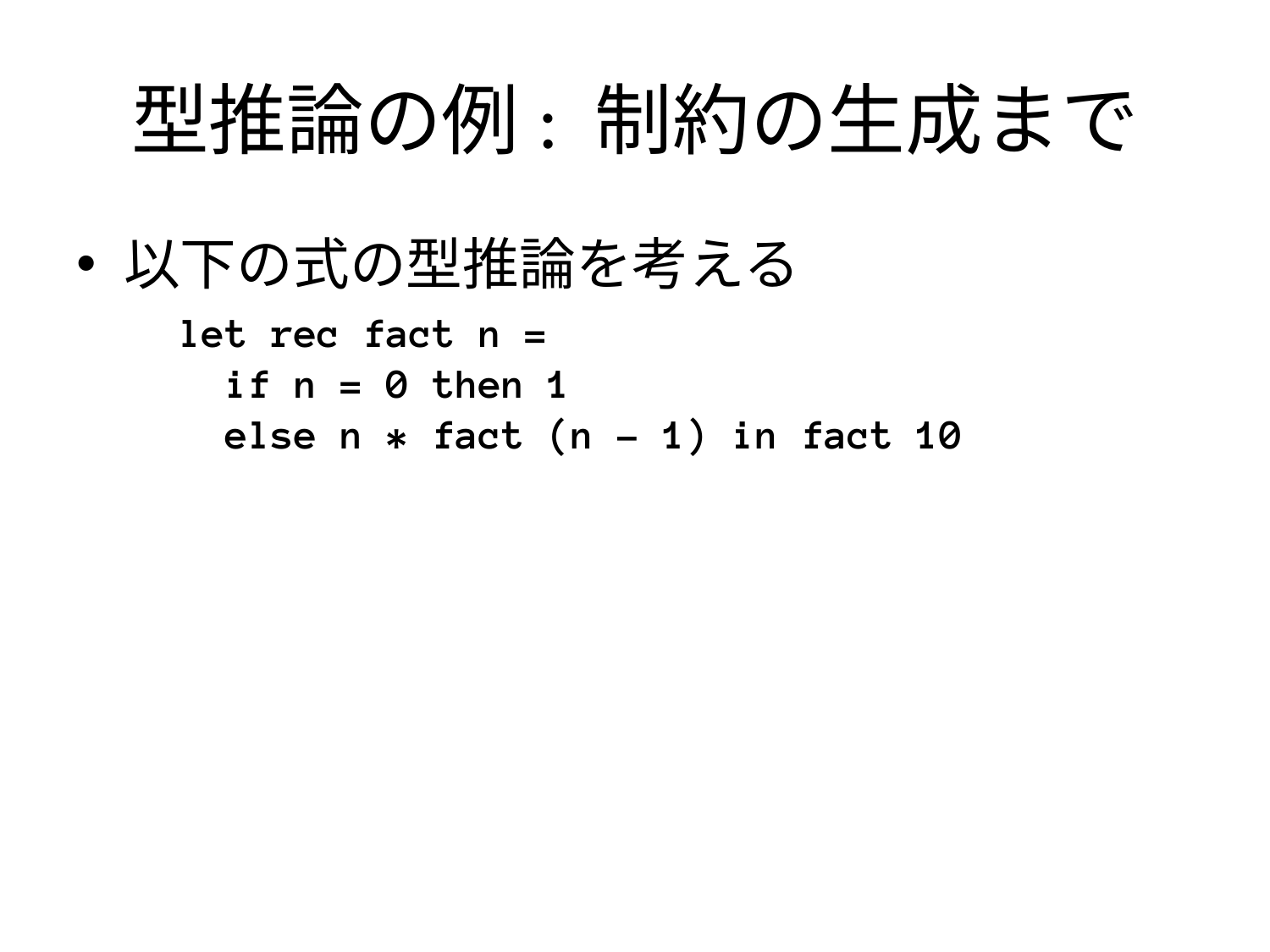

# 型推論の例: 制約の生成まで
以下の式の型推論を考える
let rec fact n =
  if n = 0 then 1
  else n * fact (n – 1) in fact 10